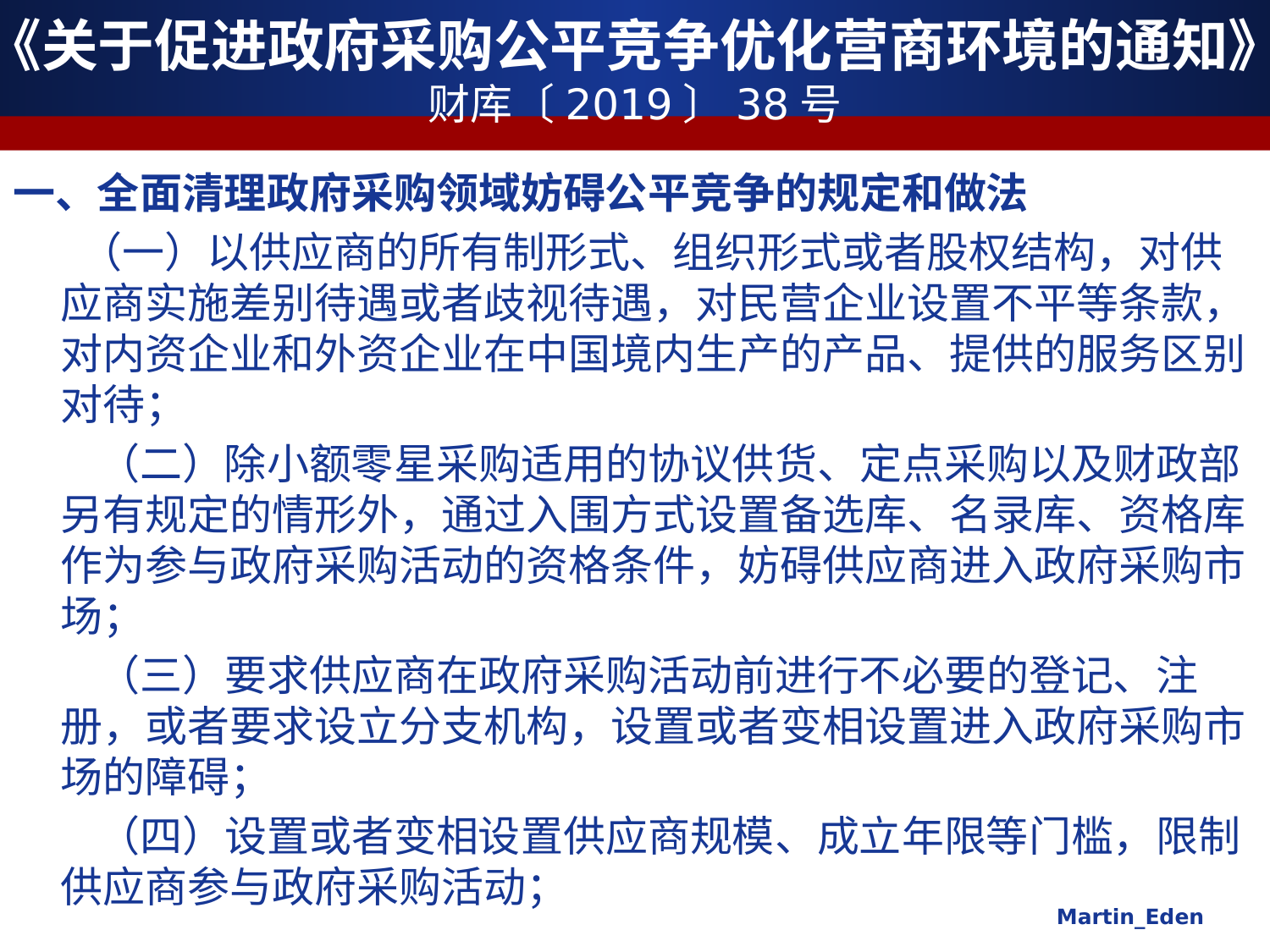

# 《关于促进政府采购公平竞争优化营商环境的通知》 财库〔2019〕38号
一、全面清理政府采购领域妨碍公平竞争的规定和做法
      （一）以供应商的所有制形式、组织形式或者股权结构，对供应商实施差别待遇或者歧视待遇，对民营企业设置不平等条款，对内资企业和外资企业在中国境内生产的产品、提供的服务区别对待；
　　（二）除小额零星采购适用的协议供货、定点采购以及财政部另有规定的情形外，通过入围方式设置备选库、名录库、资格库作为参与政府采购活动的资格条件，妨碍供应商进入政府采购市场；
　　（三）要求供应商在政府采购活动前进行不必要的登记、注册，或者要求设立分支机构，设置或者变相设置进入政府采购市场的障碍；
　　（四）设置或者变相设置供应商规模、成立年限等门槛，限制供应商参与政府采购活动；
Martin_Eden